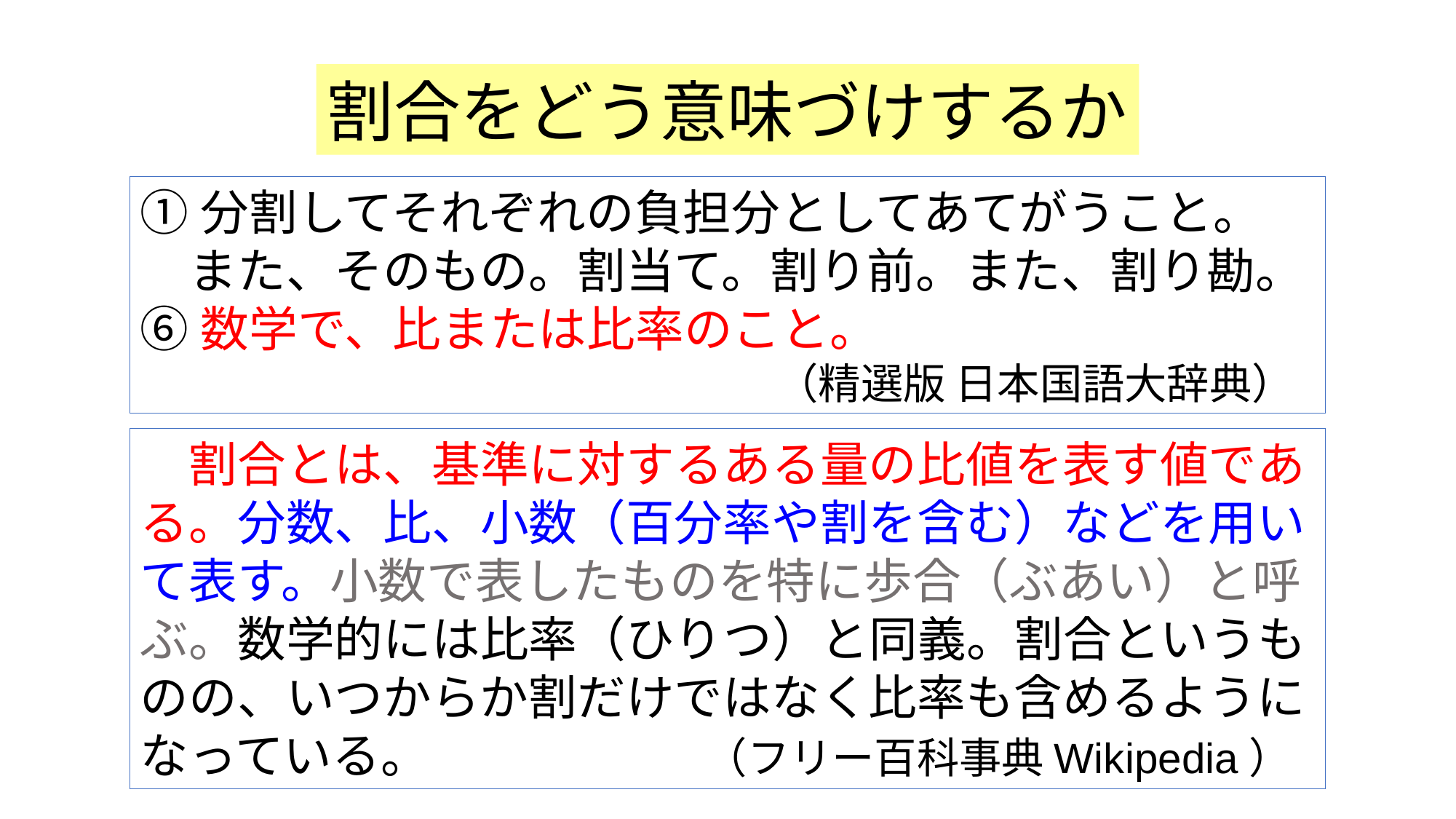

割合をどう意味づけするか
①分割してそれぞれの負担分としてあてがうこと。
　また、そのもの。割当て。割り前。また、割り勘。
⑥数学で、比または比率のこと。
　　　　　　　　　　　　　　　（精選版 日本国語大辞典）
　割合とは、基準に対するある量の比値を表す値である。分数、比、小数（百分率や割を含む）などを用いて表す。小数で表したものを特に歩合（ぶあい）と呼ぶ。数学的には比率（ひりつ）と同義。割合というものの、いつからか割だけではなく比率も含めるようになっている。　　　　   　（フリー百科事典Wikipedia）